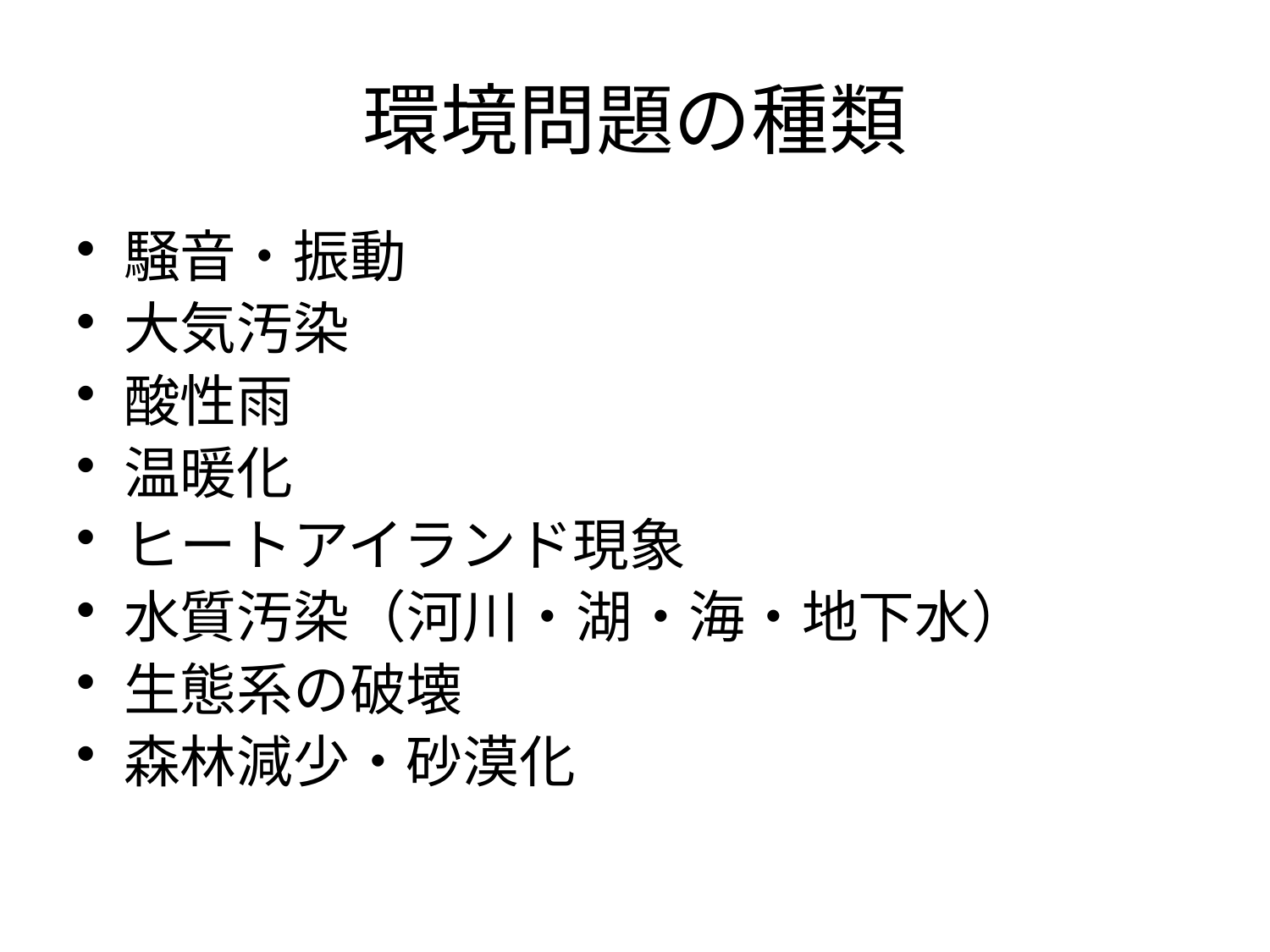

# 環境問題の種類
騒音・振動
大気汚染
酸性雨
温暖化
ヒートアイランド現象
水質汚染（河川・湖・海・地下水）
生態系の破壊
森林減少・砂漠化